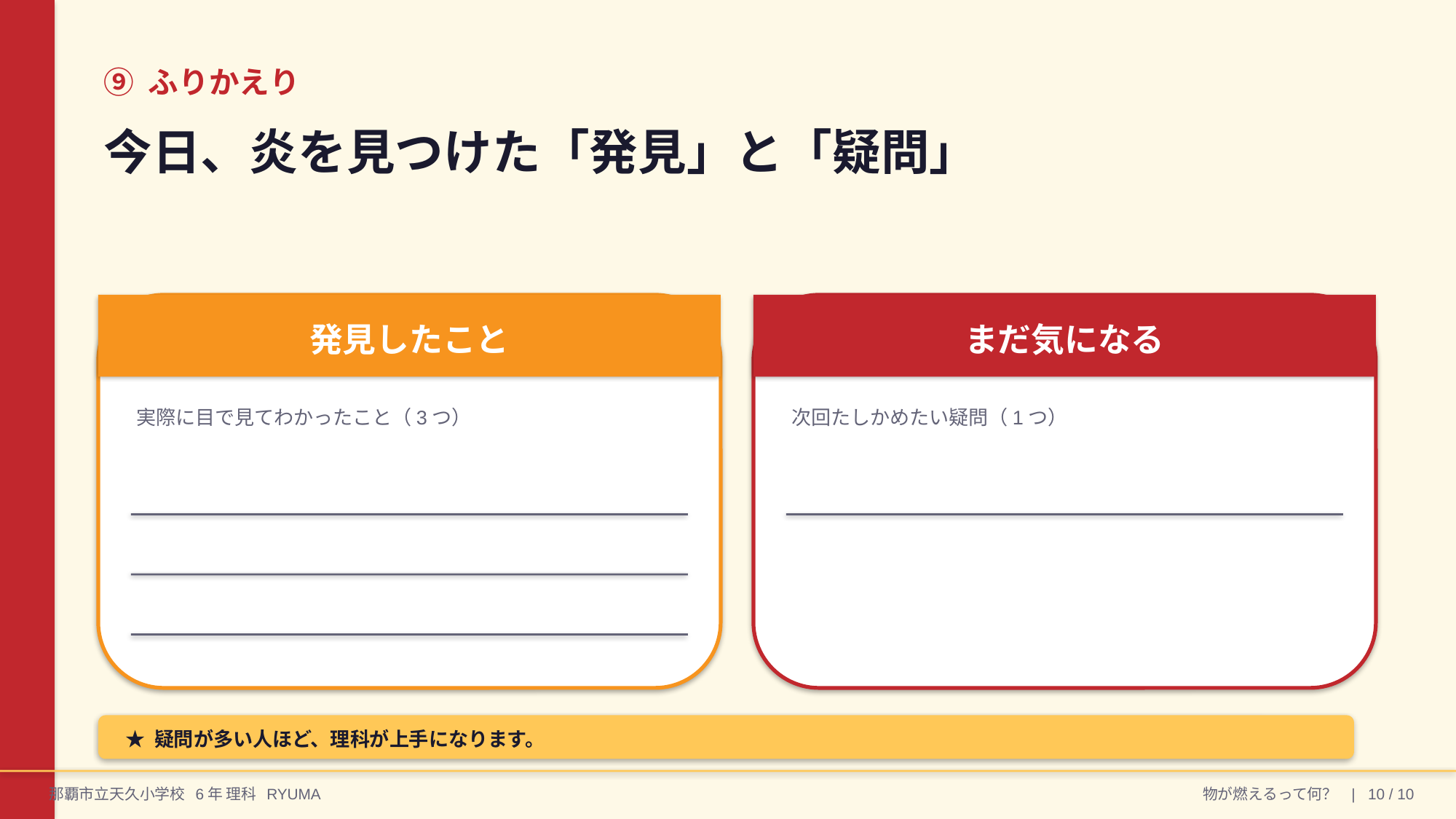

⑨ ふりかえり
今日、炎を見つけた「発見」と「疑問」

発見したこと

まだ気になる
実際に目で見てわかったこと（3つ）
次回たしかめたい疑問（1つ）

★ 疑問が多い人ほど、理科が上手になります。

那覇市立天久小学校  6年 理科  RYUMA
物が燃えるって何？   |   10 / 10